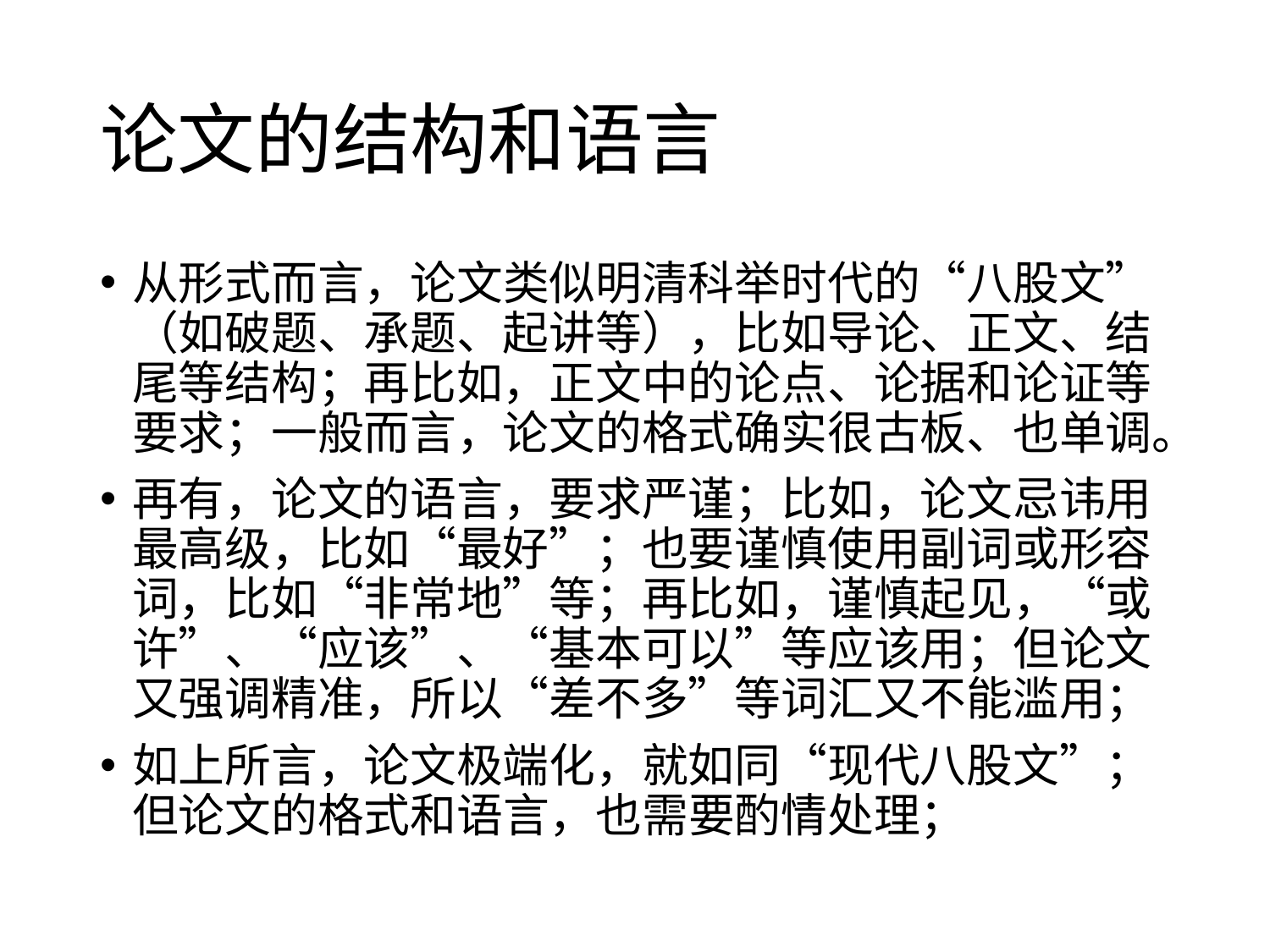

# 论文的结构和语言
从形式而言，论文类似明清科举时代的“八股文”（如破题、承题、起讲等），比如导论、正文、结尾等结构；再比如，正文中的论点、论据和论证等要求；一般而言，论文的格式确实很古板、也单调。
再有，论文的语言，要求严谨；比如，论文忌讳用最高级，比如“最好”；也要谨慎使用副词或形容词，比如“非常地”等；再比如，谨慎起见，“或许”、“应该”、“基本可以”等应该用；但论文又强调精准，所以“差不多”等词汇又不能滥用；
如上所言，论文极端化，就如同“现代八股文”；但论文的格式和语言，也需要酌情处理；